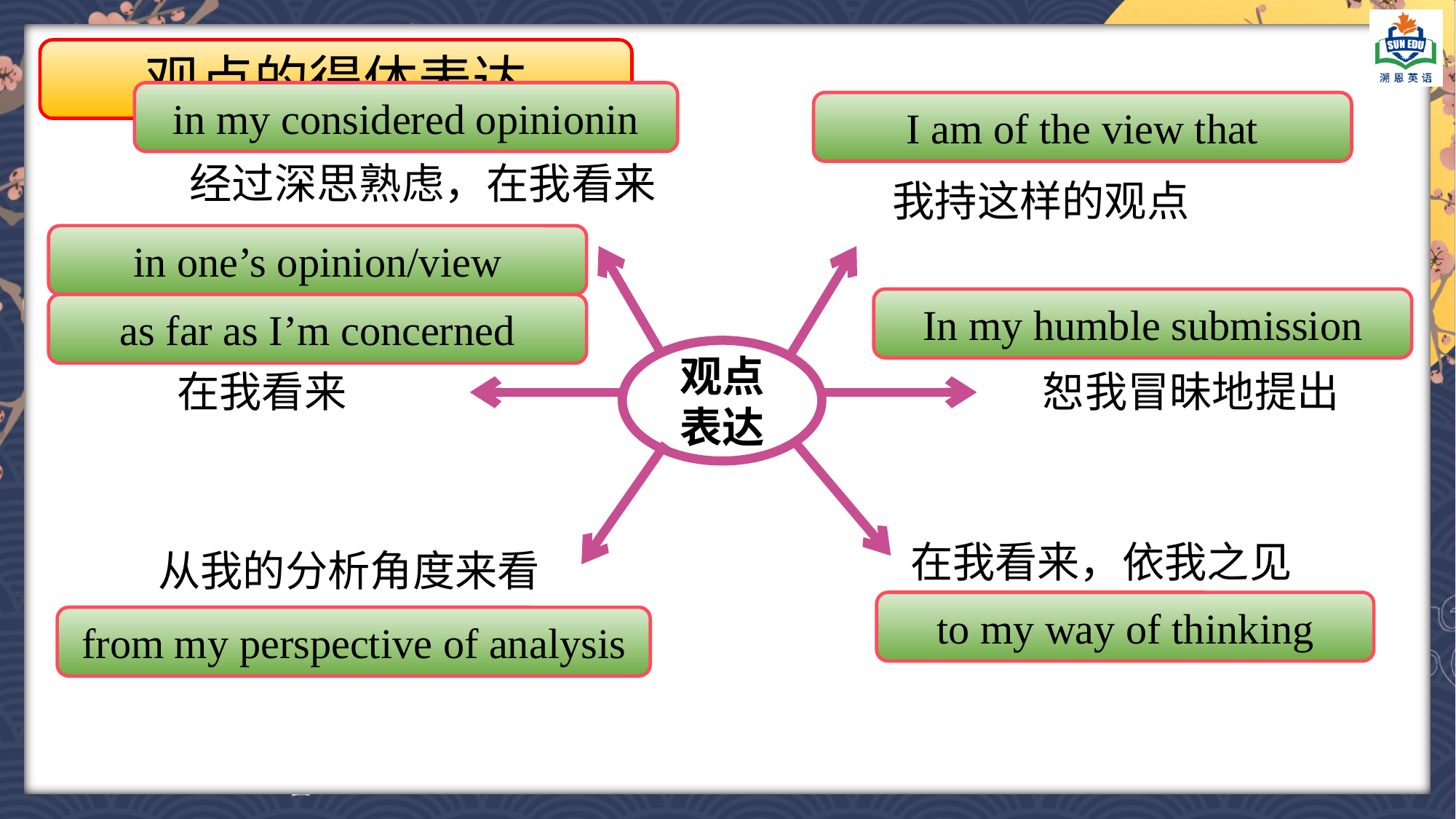

观点的得体表达
in my considered opinionin
I am of the view that
经过深思熟虑，在我看来
我持这样的观点
in one’s opinion/view
观点
表达
In my humble submission
as far as I’m concerned
在我看来
恕我冒昧地提出
在我看来，依我之见
从我的分析角度来看
to my way of thinking
from my perspective of analysis